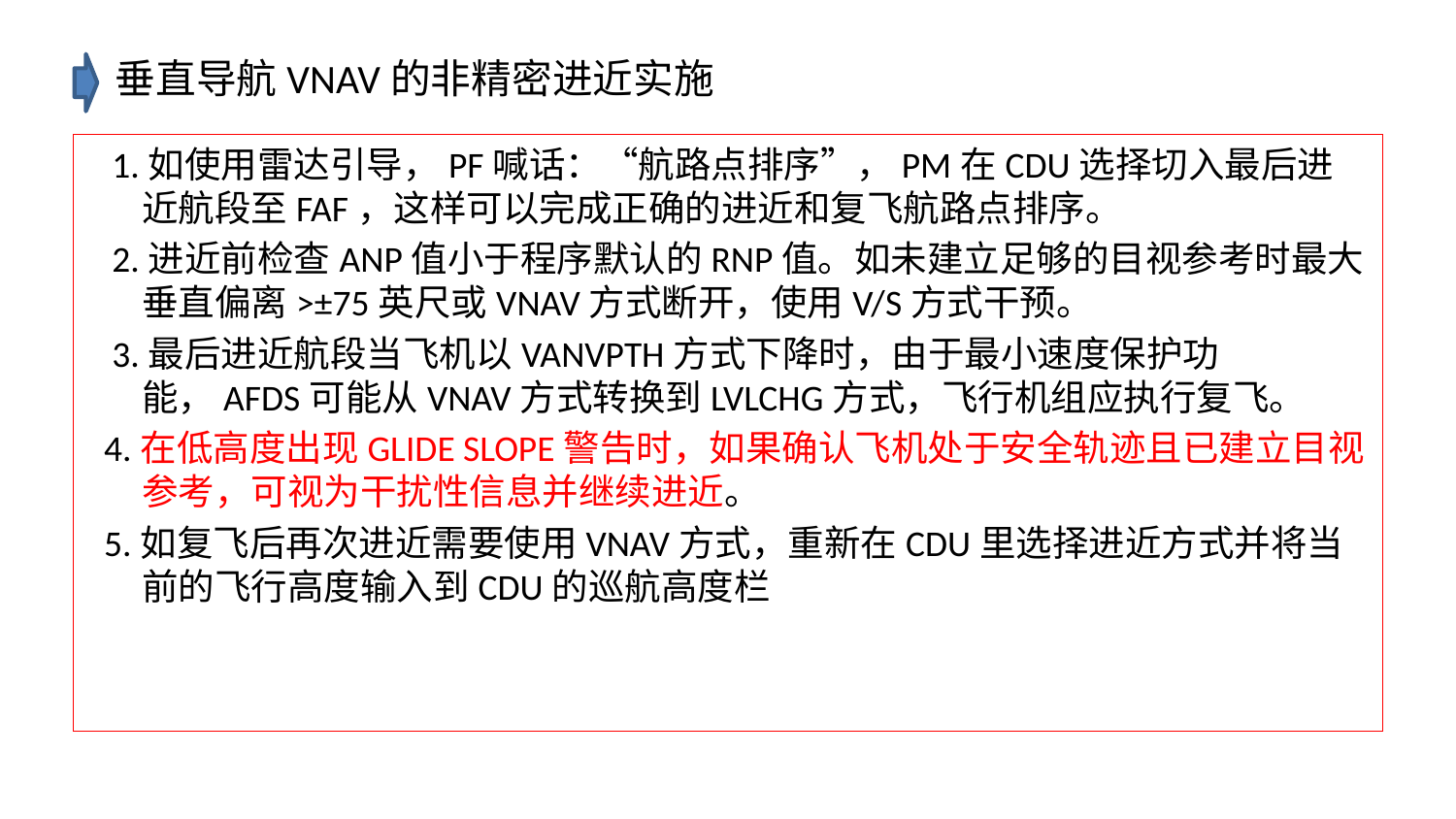

# 垂直导航VNAV的非精密进近实施

   1.如使用雷达引导，PF喊话：“航路点排序”，PM在CDU选择切入最后进近航段至FAF，这样可以完成正确的进近和复飞航路点排序。
   2.进近前检查ANP值小于程序默认的RNP值。如未建立足够的目视参考时最大垂直偏离>±75英尺或VNAV方式断开，使用V/S方式干预。
   3.最后进近航段当飞机以VANVPTH方式下降时，由于最小速度保护功能，AFDS可能从VNAV方式转换到LVLCHG方式，飞行机组应执行复飞。
  4.在低高度出现GLIDE SLOPE警告时，如果确认飞机处于安全轨迹且已建立目视参考，可视为干扰性信息并继续进近。
  5.如复飞后再次进近需要使用VNAV方式，重新在CDU里选择进近方式并将当前的飞行高度输入到CDU的巡航高度栏